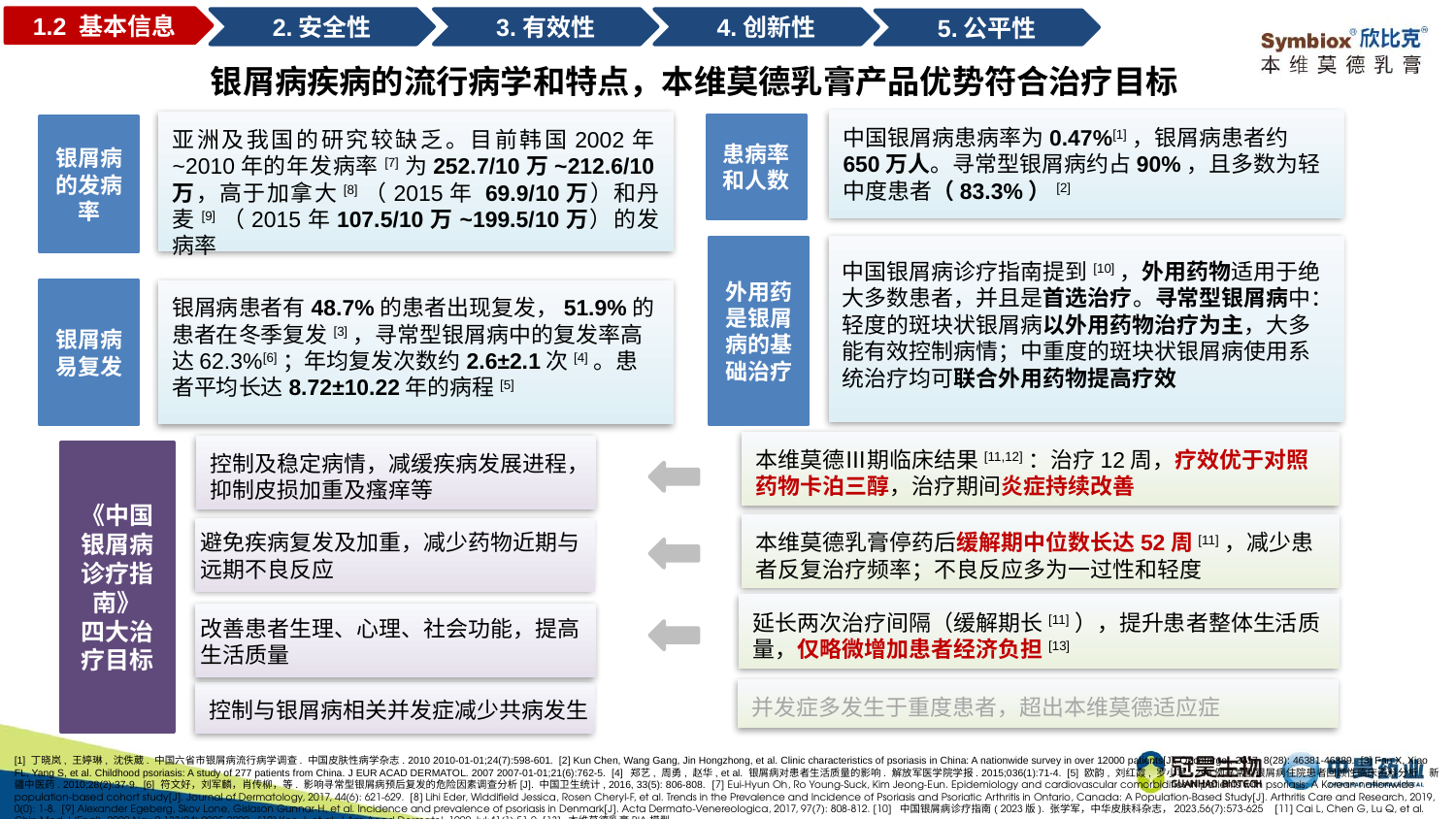

1.2 基本信息
3.有效性
4.创新性
2.安全性
5.公平性
银屑病疾病的流行病学和特点，本维莫德乳膏产品优势符合治疗目标

患病率和人数
中国银屑病患病率为0.47%[1]，银屑病患者约650万人。寻常型银屑病约占90%，且多数为轻中度患者（83.3%）[2]
银屑病的发病率
亚洲及我国的研究较缺乏。目前韩国2002年~2010年的年发病率[7]为252.7/10万~212.6/10万，高于加拿大[8]（2015年 69.9/10万）和丹麦[9]（2015年107.5/10万~199.5/10万）的发病率

外用药是银屑病的基础治疗
中国银屑病诊疗指南提到[10]，外用药物适用于绝大多数患者，并且是首选治疗。寻常型银屑病中：轻度的斑块状银屑病以外用药物治疗为主，大多能有效控制病情；中重度的斑块状银屑病使用系统治疗均可联合外用药物提高疗效
银屑病易复发

银屑病患者有48.7%的患者出现复发，51.9%的患者在冬季复发[3]，寻常型银屑病中的复发率高达62.3%[6]；年均复发次数约2.6±2.1次[4]。患者平均长达8.72±10.22年的病程[5]

本维莫德Ⅲ期临床结果[11,12]：治疗12周，疗效优于对照药物卡泊三醇，治疗期间炎症持续改善
控制及稳定病情，减缓疾病发展进程，抑制皮损加重及瘙痒等
《中国银屑病诊疗指南》
四大治疗目标

本维莫德乳膏停药后缓解期中位数长达52周[11]，减少患者反复治疗频率；不良反应多为一过性和轻度
避免疾病复发及加重，减少药物近期与远期不良反应

延长两次治疗间隔（缓解期长[11]），提升患者整体生活质量，仅略微增加患者经济负担[13]

改善患者生理、心理、社会功能，提高生活质量

并发症多发生于重度患者，超出本维莫德适应症
控制与银屑病相关并发症减少共病发生
[1] 丁晓岚, 王婷琳, 沈佚葳. 中国六省市银屑病流行病学调查. 中国皮肤性病学杂志. 2010 2010-01-01;24(7):598-601.  [2] Kun Chen, Wang Gang, Jin Hongzhong, et al. Clinic characteristics of psoriasis in China: A nationwide survey in over 12000 patients[J]. Oncotarget, 2017, 8(28): 46381-46389.  [3] Fan X, Xiao FL, Yang S, et al. Childhood psoriasis: A study of 277 patients from China. J EUR ACAD DERMATOL. 2007 2007-01-01;21(6):762-5.  [4] 郑艺, 周勇, 赵华, et al. 银屑病对患者生活质量的影响. 解放军医学院学报. 2015;036(1):71-4.  [5] 欧韵, 刘红霞, 罗小军. 298例寻常型银屑病住院患者回顾性临床资料分析. 新疆中医药. 2010;28(2):37-9.  [6] 符文好，刘军麟，肖传柳，等. 影响寻常型银屑病预后复发的危险因素调查分析[J]. 中国卫生统计, 2016, 33(5): 806-808.  [7] Eui-Hyun Oh, Ro Young-Suck, Kim Jeong-Eun. Epidemiology and cardiovascular comorbidities in patients with psoriasis: A Korean nationwide population-based cohort study[J]. Journal of Dermatology, 2017, 44(6): 621-629.  [8] Lihi Eder, Widdifield Jessica, Rosen Cheryl-F, et al. Trends in the Prevalence and Incidence of Psoriasis and Psoriatic Arthritis in Ontario, Canada: A Population-Based Study[J]. Arthritis Care and Research, 2019, 0(0): 1-8.  [9] Alexander Egeberg, Skov Lone, Gislason Gunnar-H, et al. Incidence and prevalence of psoriasis in Denmark[J]. Acta Dermato-Venereologica, 2017, 97(7): 808-812. [10] 中国银屑病诊疗指南( 2023版). 张学军，中华皮肤科杂志，2023,56(7):573-625    [11] Cai L, Chen G, Lu Q, et al. Chin Med J (Engl). 2020 Nov 9;133(24):2905-2909.  [12] Koo J, et al. J Am Acad Dermatol. 1999 Jul;41(1):51-9  [13] 本维莫德乳膏BIA模型